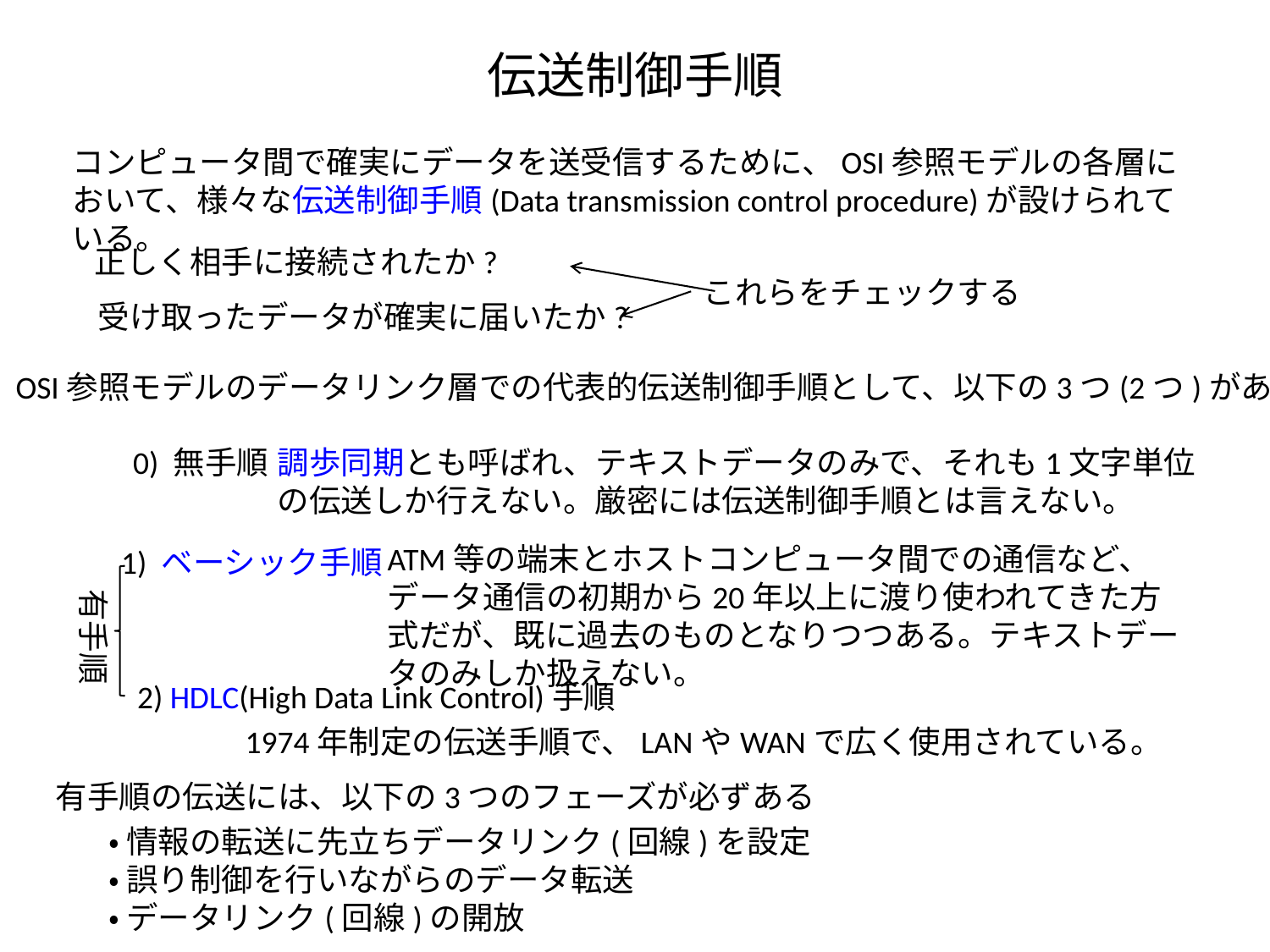

# 伝送制御手順
コンピュータ間で確実にデータを送受信するために、OSI参照モデルの各層において、様々な伝送制御手順(Data transmission control procedure)が設けられている。
正しく相手に接続されたか?
これらをチェックする
受け取ったデータが確実に届いたか?
OSI参照モデルのデータリンク層での代表的伝送制御手順として、以下の3つ(2つ)がある。
0) 無手順
調歩同期とも呼ばれ、テキストデータのみで、それも1文字単位の伝送しか行えない。厳密には伝送制御手順とは言えない。
ATM等の端末とホストコンピュータ間での通信など、データ通信の初期から20年以上に渡り使われてきた方式だが、既に過去のものとなりつつある。テキストデータのみしか扱えない。
1) ベーシック手順

有手順
2) HDLC(High Data Link Control)手順
1974年制定の伝送手順で、LANやWANで広く使用されている。
有手順の伝送には、以下の3つのフェーズが必ずある
・ 情報の転送に先立ちデータリンク(回線)を設定
・ 誤り制御を行いながらのデータ転送
・ データリンク(回線)の開放